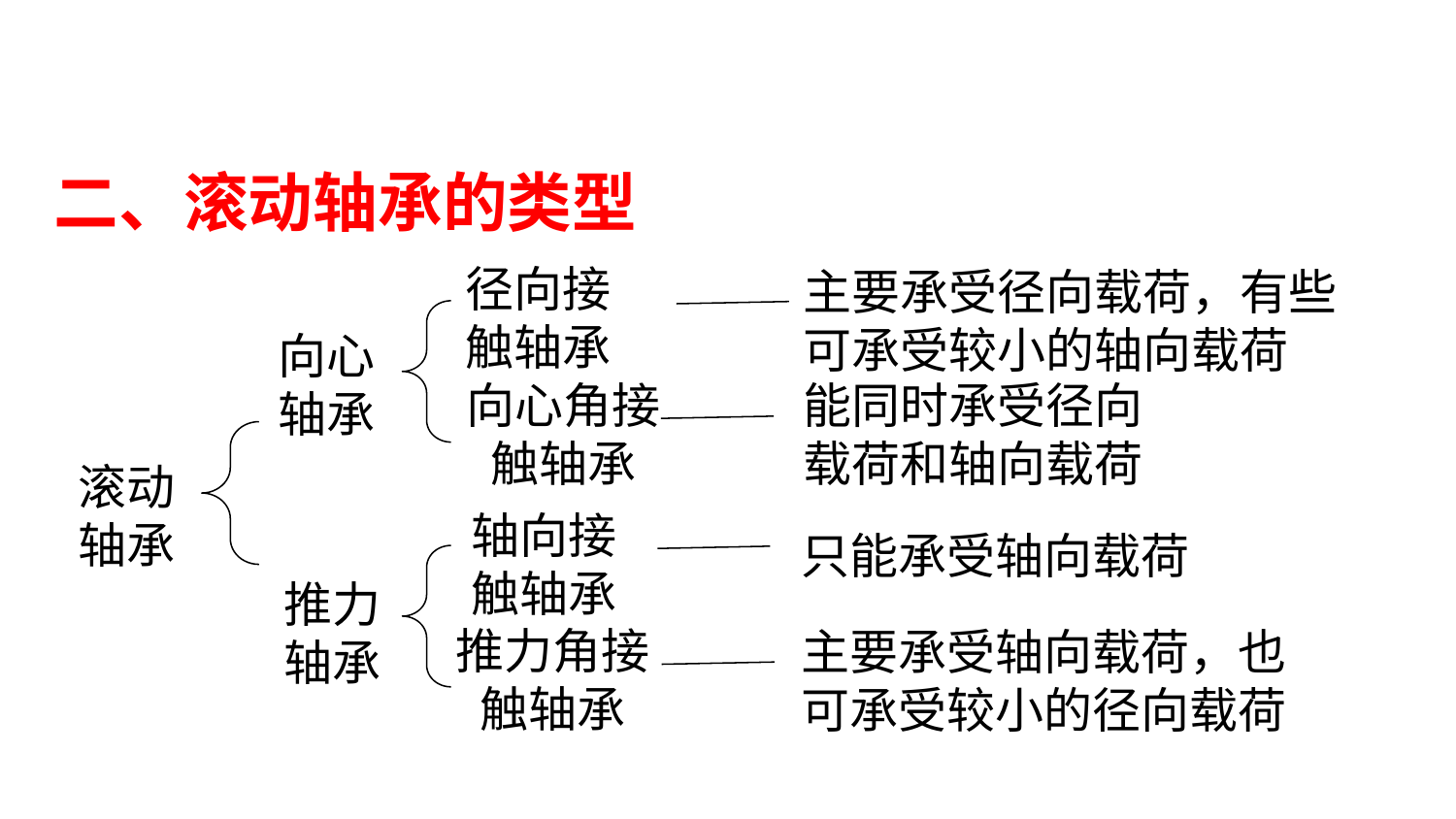

二、滚动轴承的类型
径向接触轴承
主要承受径向载荷，有些可承受较小的轴向载荷

向心角接
触轴承
能同时承受径向载荷和轴向载荷
向心
轴承

滚动
轴承
轴向接
触轴承
只能承受轴向载荷

推力角接
触轴承
主要承受轴向载荷，也可承受较小的径向载荷
推力
轴承